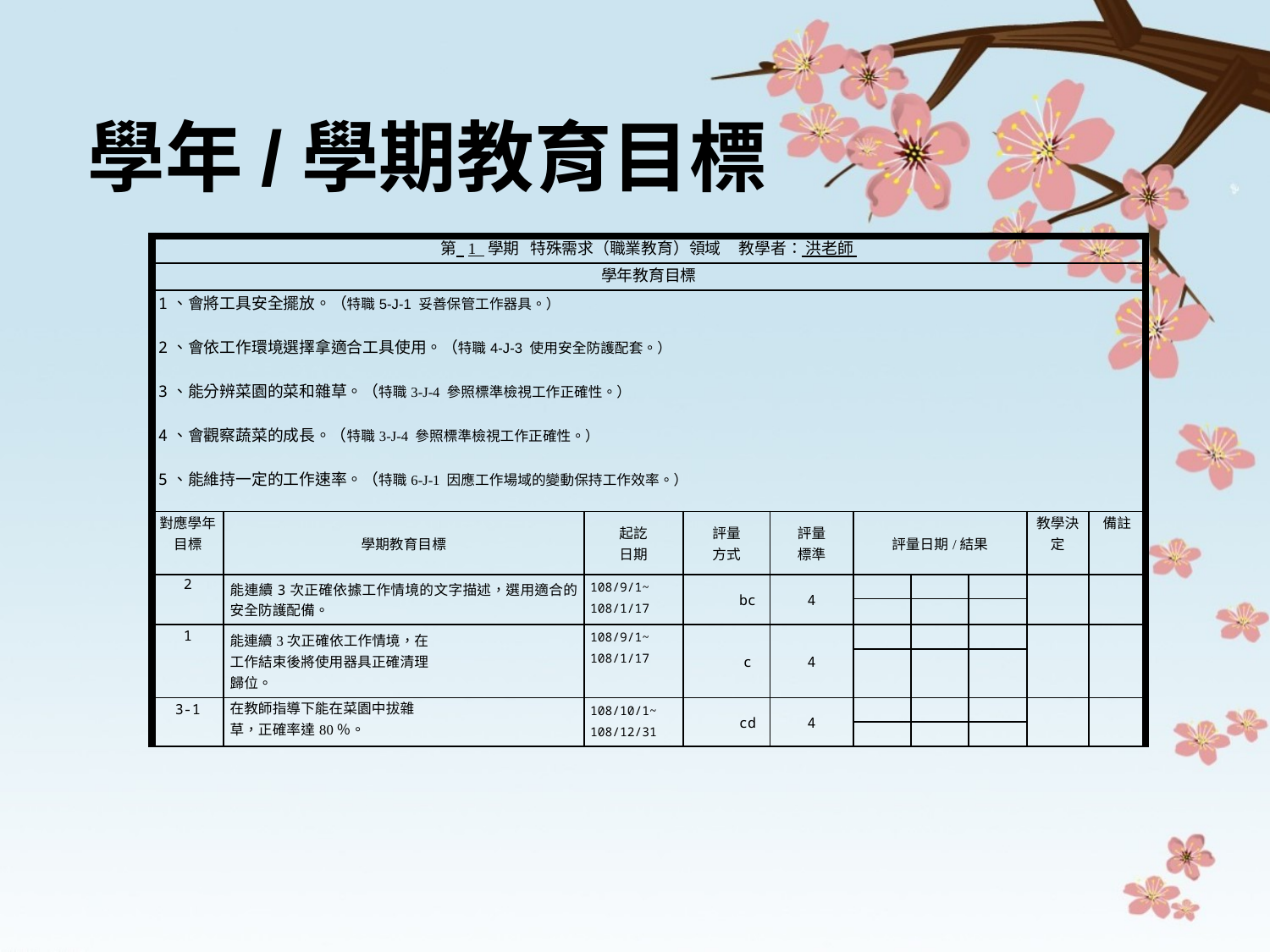

學年/學期教育目標
| 第 1 學期 特殊需求（職業教育）領域 教學者： 洪老師 |  |  |  |  |  |  |  |  |  |
| --- | --- | --- | --- | --- | --- | --- | --- | --- | --- |
| 學年教育目標 |  |  |  |  |  |  |  |  |  |
| 1、會將工具安全擺放。（特職5-J-1 妥善保管工作器具。） 2、會依工作環境選擇拿適合工具使用。（特職4-J-3 使用安全防護配套。） 3、能分辨菜園的菜和雜草。（特職3-J-4 參照標準檢視工作正確性。） 4、會觀察蔬菜的成長。（特職3-J-4 參照標準檢視工作正確性。） 5、能維持一定的工作速率。（特職6-J-1 因應工作場域的變動保持工作效率。） |  |  |  |  |  |  |  |  |  |
| 對應學年目標 | 學期教育目標 | 起訖 日期 | 評量 方式 | 評量 標準 | 評量日期/結果 |  |  | 教學決定 | 備註 |
| 2 | 能連續3次正確依據工作情境的文字描述，選用適合的安全防護配備。 | 108/9/1~ 108/1/17 | bc | 4 |  |  |  |  |  |
|  |  |  |  |  |  |  |  |  |  |
| 1 | 能連續3次正確依工作情境，在 工作結束後將使用器具正確清理 歸位。 | 108/9/1~ 108/1/17 | c | 4 |  |  |  |  |  |
|  |  |  |  |  |  |  |  |  |  |
| 3-1 | 在教師指導下能在菜園中拔雜 草，正確率達80％。 | 108/10/1~ 108/12/31 | cd | 4 |  |  |  |  |  |
|  |  |  |  |  |  |  |  |  |  |